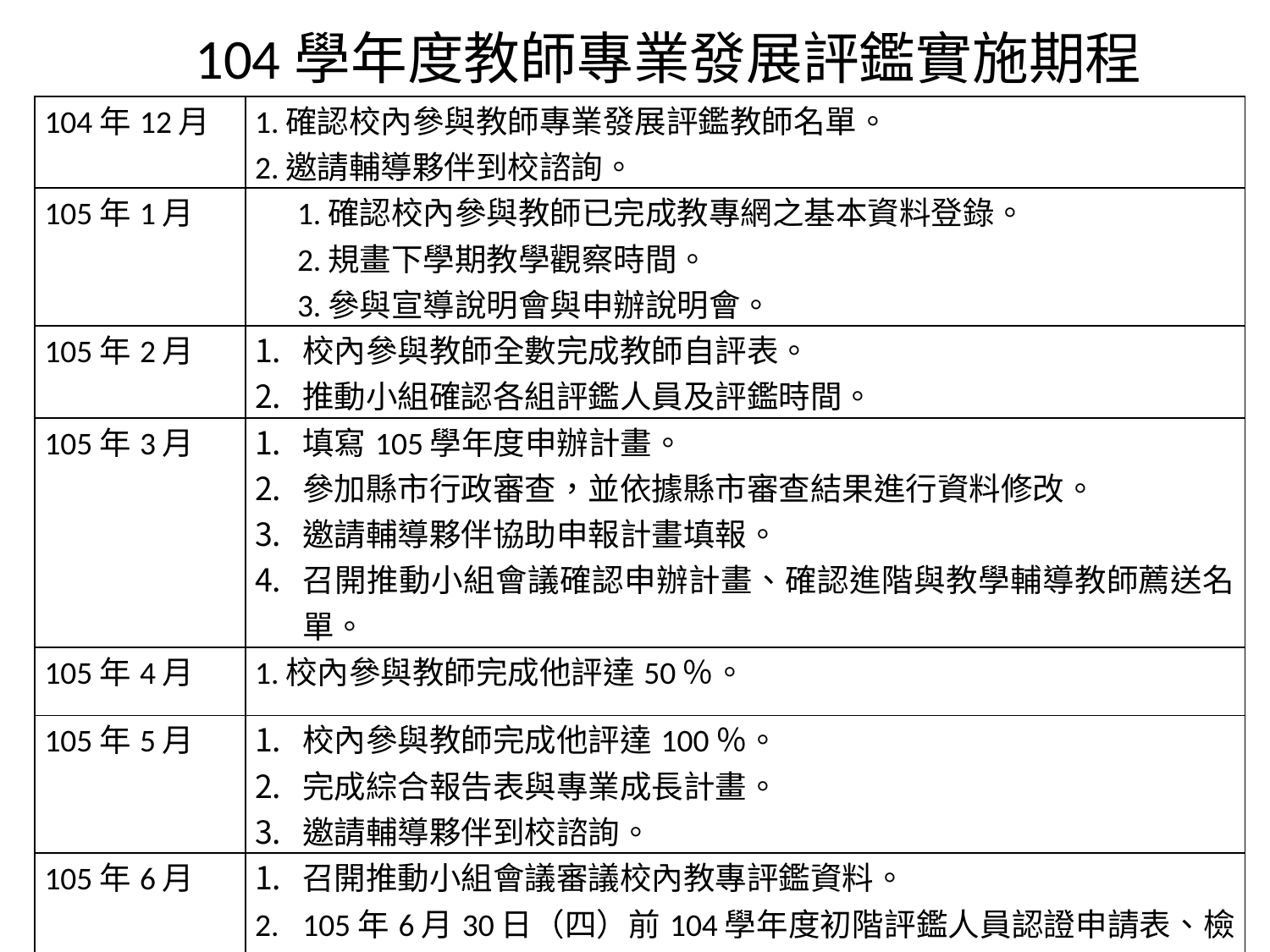

104學年度教師專業發展評鑑實施期程
| 104年12月 | 1.確認校內參與教師專業發展評鑑教師名單。 2.邀請輔導夥伴到校諮詢。 |
| --- | --- |
| 105年1月 | 1.確認校內參與教師已完成教專網之基本資料登錄。 2.規畫下學期教學觀察時間。 3.參與宣導說明會與申辦說明會。 |
| 105年2月 | 校內參與教師全數完成教師自評表。 推動小組確認各組評鑑人員及評鑑時間。 |
| 105年3月 | 填寫105學年度申辦計畫。 參加縣市行政審查，並依據縣市審查結果進行資料修改。 邀請輔導夥伴協助申報計畫填報。 召開推動小組會議確認申辦計畫、確認進階與教學輔導教師薦送名單。 |
| 105年4月 | 1.校內參與教師完成他評達50％。 |
| 105年5月 | 校內參與教師完成他評達100％。 完成綜合報告表與專業成長計畫。 邀請輔導夥伴到校諮詢。 |
| 105年6月 | 召開推動小組會議審議校內教專評鑑資料。 105年6月30日（四）前104學年度初階評鑑人員認證申請表、檢核表、推動小組會議紀錄及各教師評鑑資料送教育局核可。 完成教專經費核結與教專計畫成果報告。 |